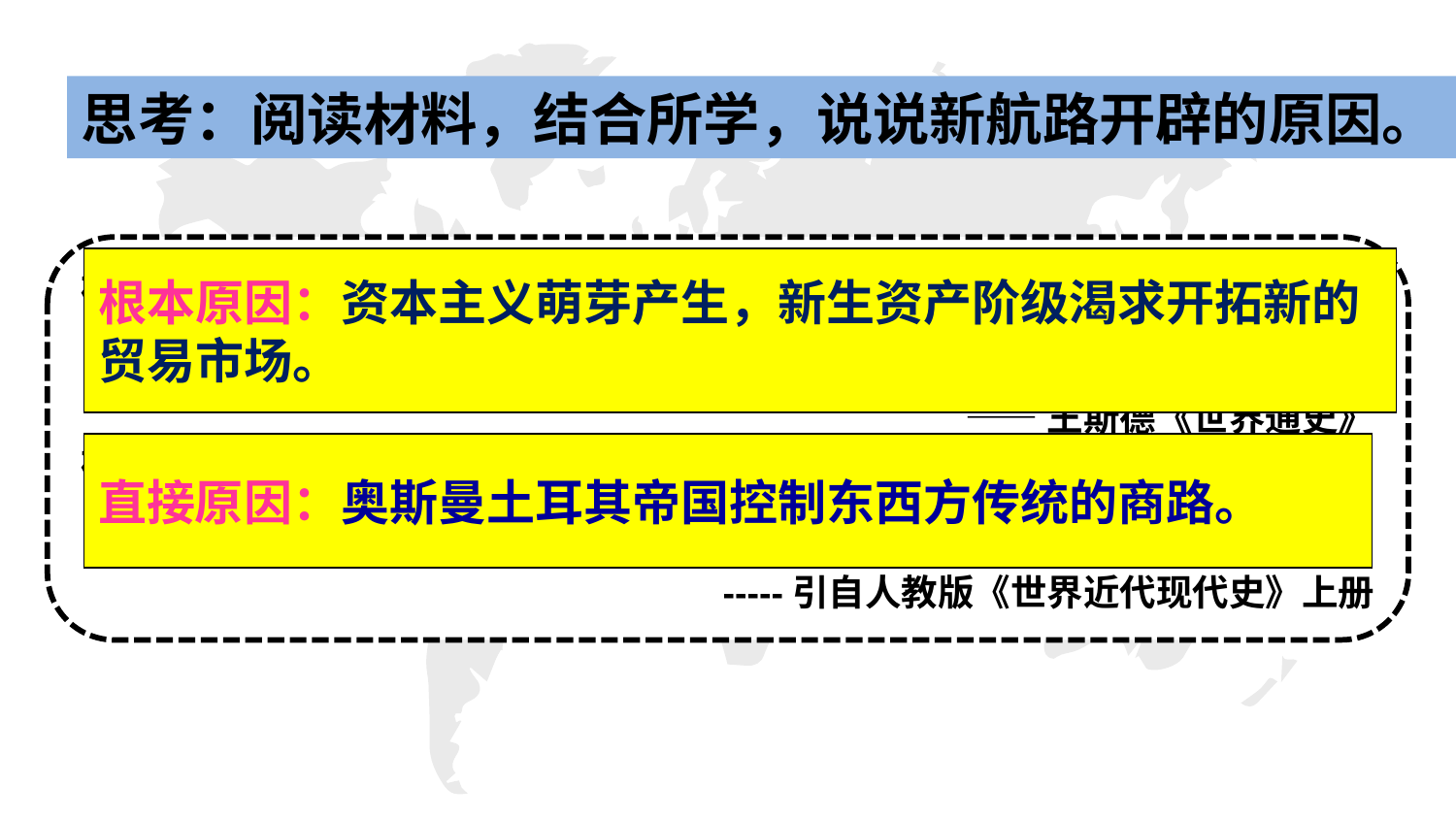

思考：阅读材料，结合所学，说说新航路开辟的原因。
材料一： 15世纪末期的欧洲，社会分工不断扩大，资本主义萌芽出现，城镇迅速增多，商品经济日益发展，货币的需求量大大增加。于是，西欧的国王、贵族和商人到处追求黄金白银，形成一股贵金属热。
——王斯德《世界通史》
材料二:  15世纪中叶奥斯曼土耳其帝国兴起，先后占领小亚细亚和巴尔干半岛，控制传统商路，对过往商品征收重税，使运抵西欧的货物不仅量少，而且价格更加昂贵。
-----引自人教版《世界近代现代史》上册
根本原因：资本主义萌芽产生，新生资产阶级渴求开拓新的
贸易市场。
直接原因：奥斯曼土耳其帝国控制东西方传统的商路。